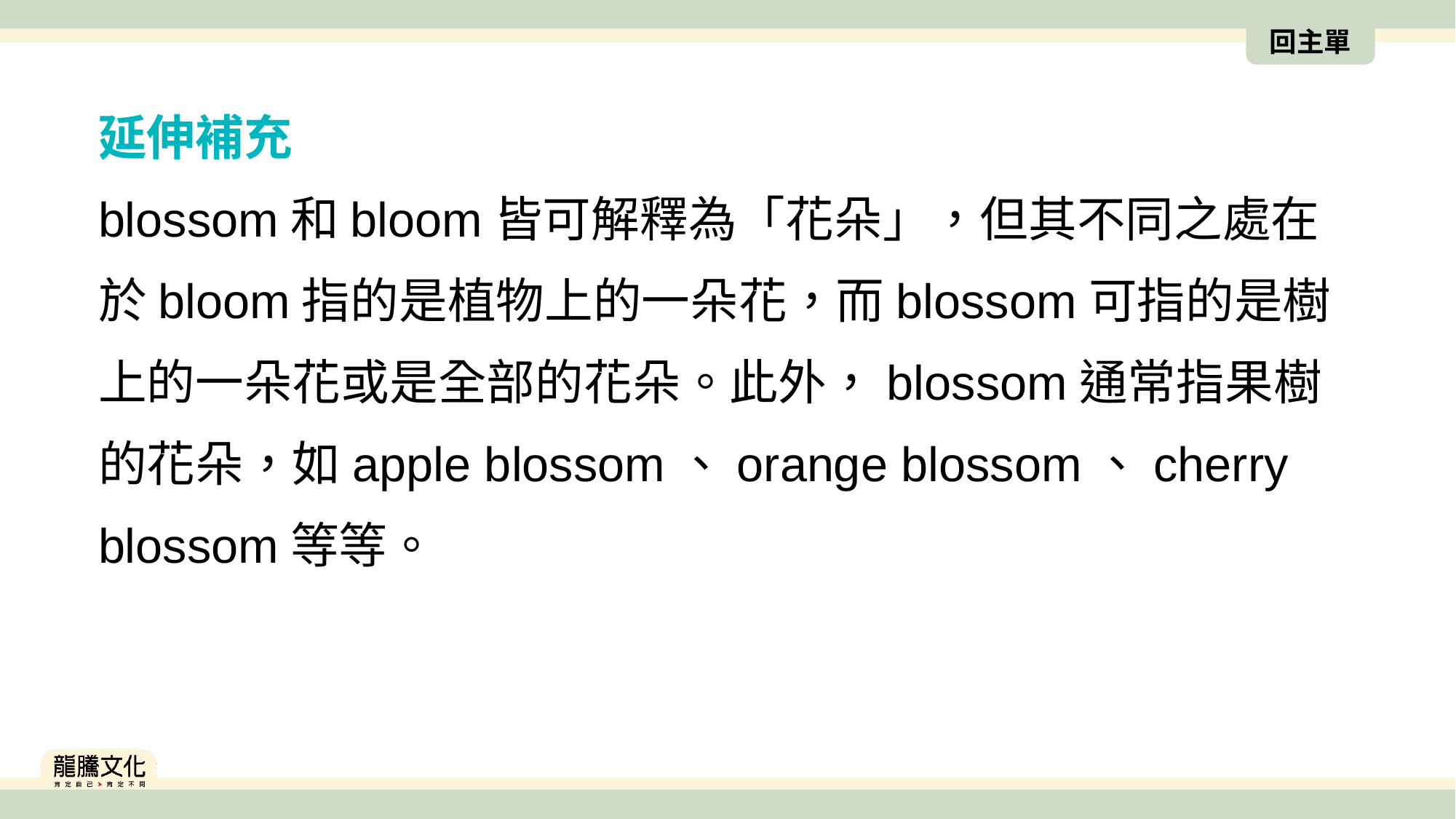

回主單
延伸補充
blossom和bloom皆可解釋為「花朵」，但其不同之處在於bloom指的是植物上的一朵花，而blossom可指的是樹上的一朵花或是全部的花朵。此外，blossom通常指果樹的花朵，如apple blossom、orange blossom、cherry blossom等等。